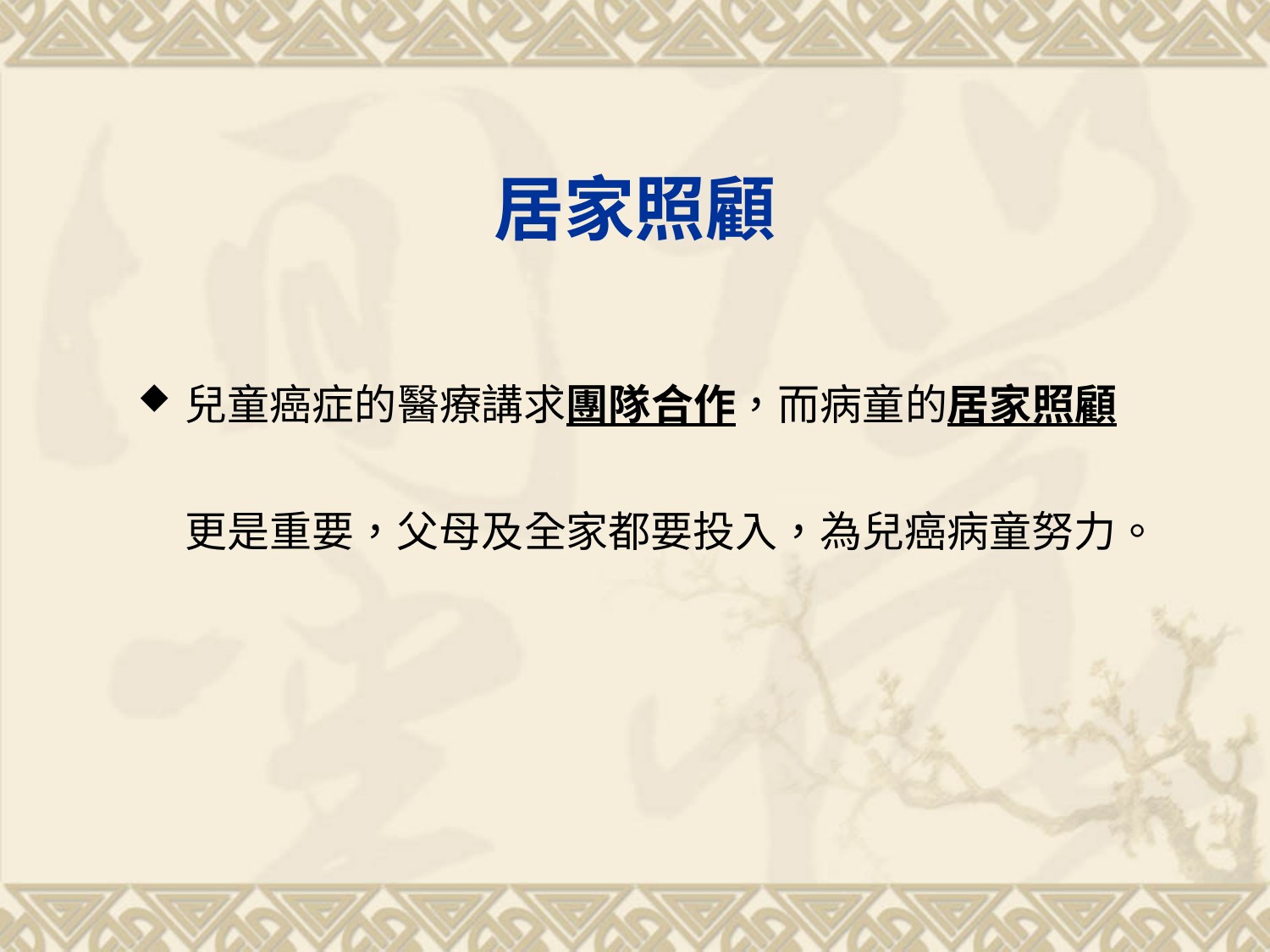

# 居家照顧
兒童癌症的醫療講求團隊合作，而病童的居家照顧更是重要，父母及全家都要投入，為兒癌病童努力。